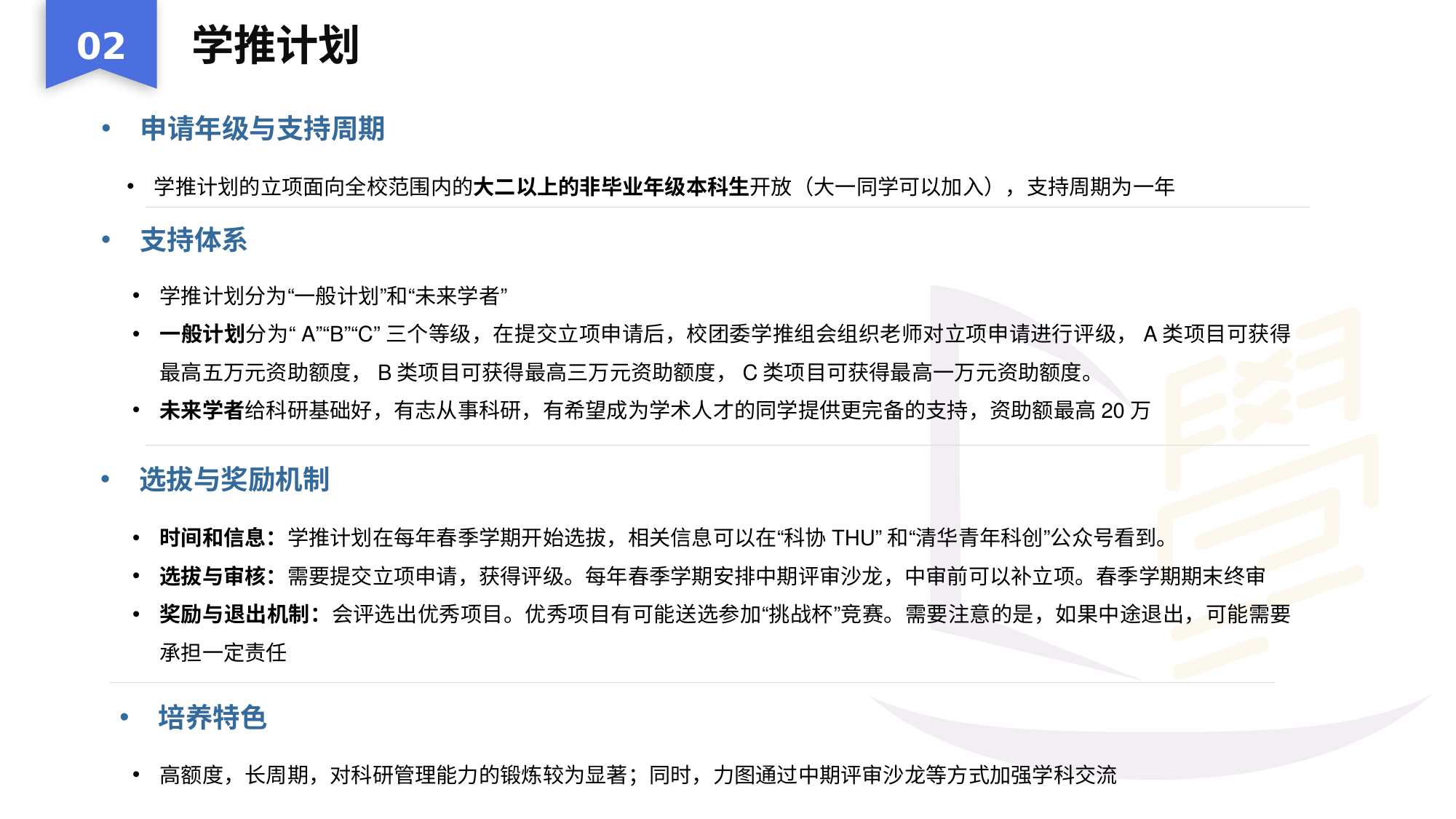

02
学推计划
申请年级与支持周期
学推计划的立项面向全校范围内的大二以上的非毕业年级本科生开放（大一同学可以加入），支持周期为一年

支持体系
学推计划分为“一般计划”和“未来学者”
一般计划分为“A”“B”“C”三个等级，在提交立项申请后，校团委学推组会组织老师对立项申请进行评级，A类项目可获得最高五万元资助额度，B类项目可获得最高三万元资助额度，C类项目可获得最高一万元资助额度。
未来学者给科研基础好，有志从事科研，有希望成为学术人才的同学提供更完备的支持，资助额最高20万

选拔与奖励机制
时间和信息：学推计划在每年春季学期开始选拔，相关信息可以在“科协THU”和“清华青年科创”公众号看到。
选拔与审核：需要提交立项申请，获得评级。每年春季学期安排中期评审沙龙，中审前可以补立项。春季学期期末终审
奖励与退出机制：会评选出优秀项目。优秀项目有可能送选参加“挑战杯”竞赛。需要注意的是，如果中途退出，可能需要承担一定责任

培养特色
高额度，长周期，对科研管理能力的锻炼较为显著；同时，力图通过中期评审沙龙等方式加强学科交流